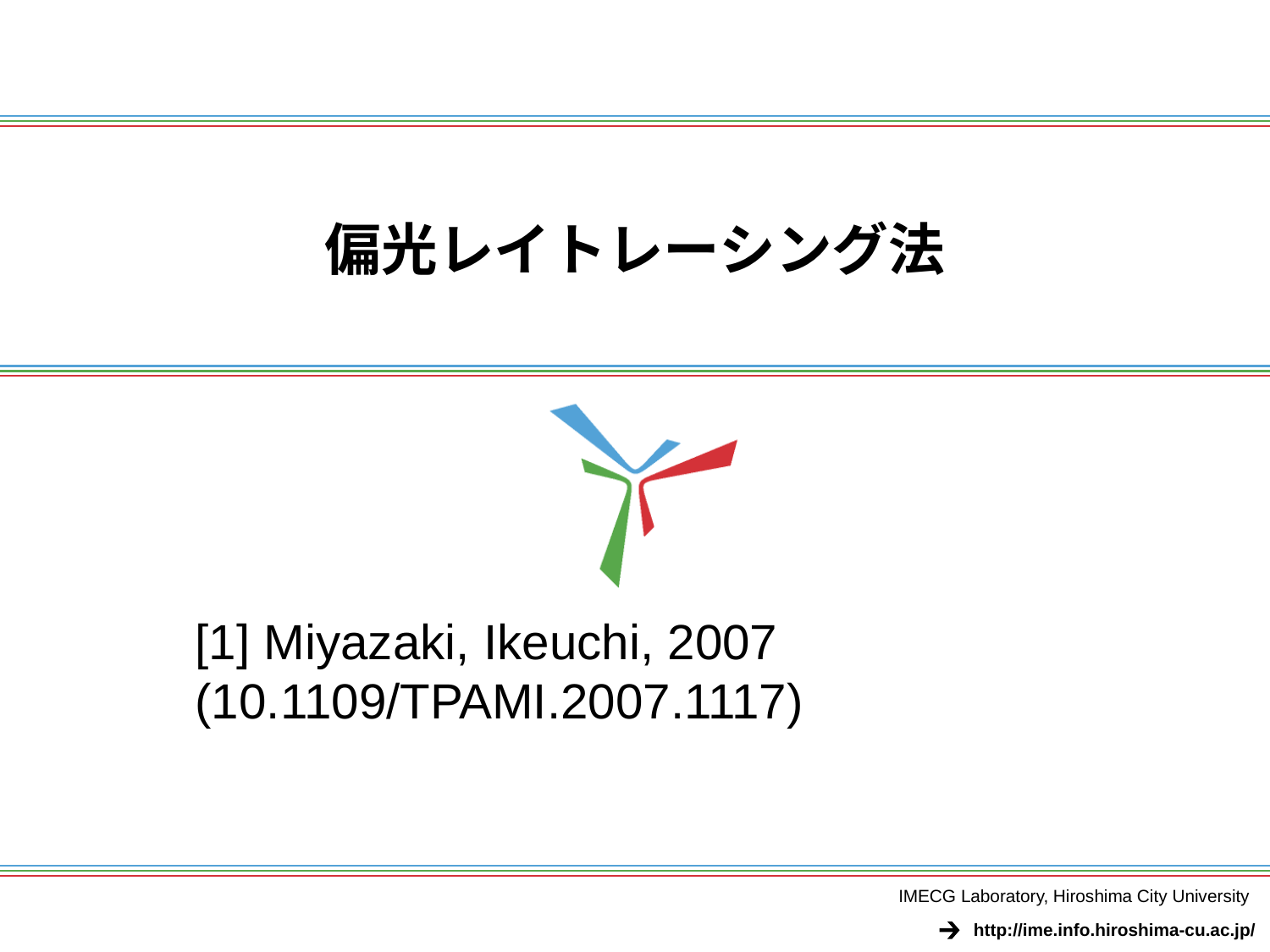

# 偏光レイトレーシング法
[1] Miyazaki, Ikeuchi, 2007 (10.1109/TPAMI.2007.1117)